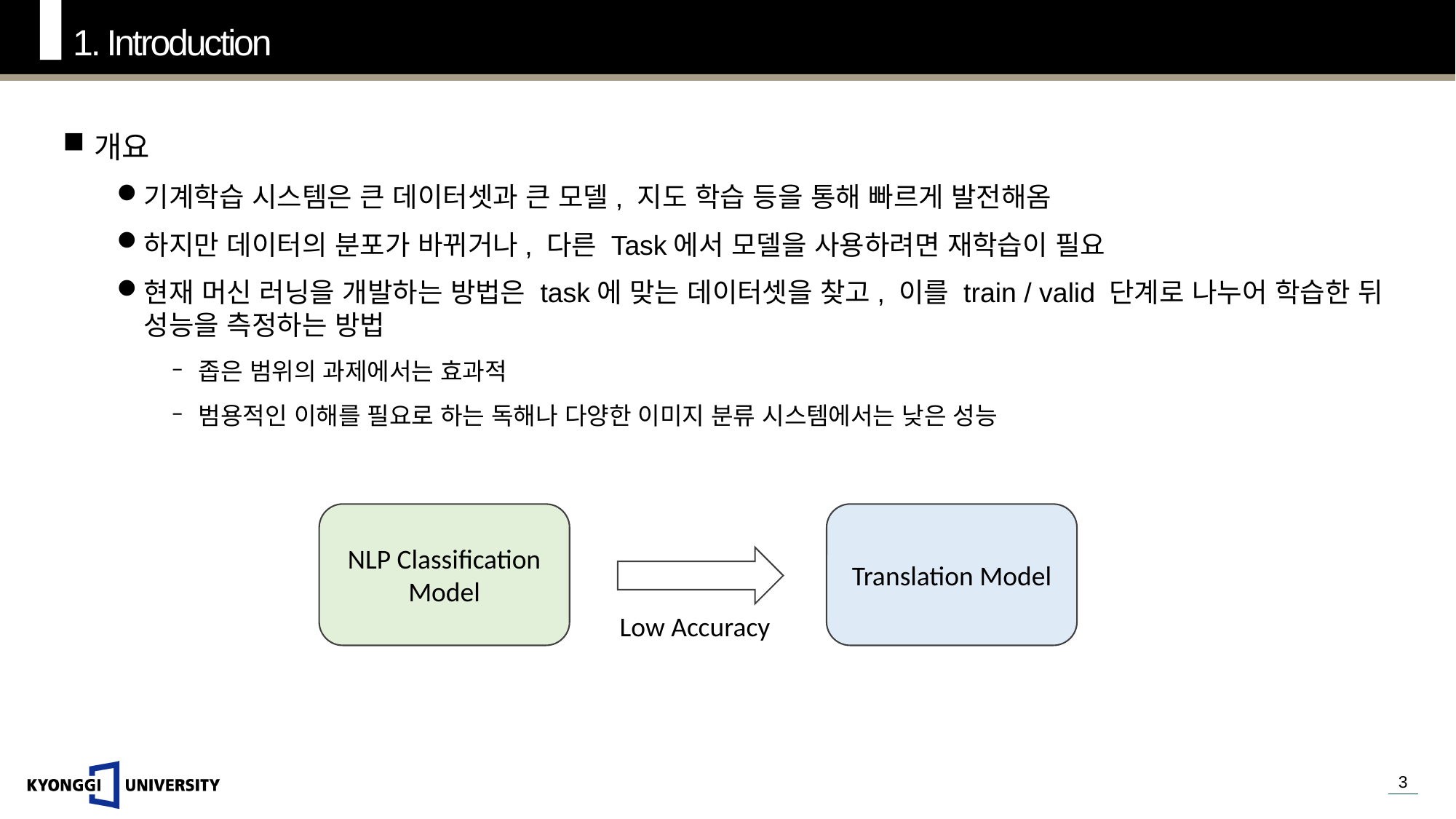

1. Introduction
개요
기계학습 시스템은 큰 데이터셋과 큰 모델, 지도 학습 등을 통해 빠르게 발전해옴
하지만 데이터의 분포가 바뀌거나, 다른 Task에서 모델을 사용하려면 재학습이 필요
현재 머신 러닝을 개발하는 방법은 task에 맞는 데이터셋을 찾고, 이를 train / valid 단계로 나누어 학습한 뒤 성능을 측정하는 방법
좁은 범위의 과제에서는 효과적
범용적인 이해를 필요로 하는 독해나 다양한 이미지 분류 시스템에서는 낮은 성능

NLP Classification Model
Translation Model

Low Accuracy